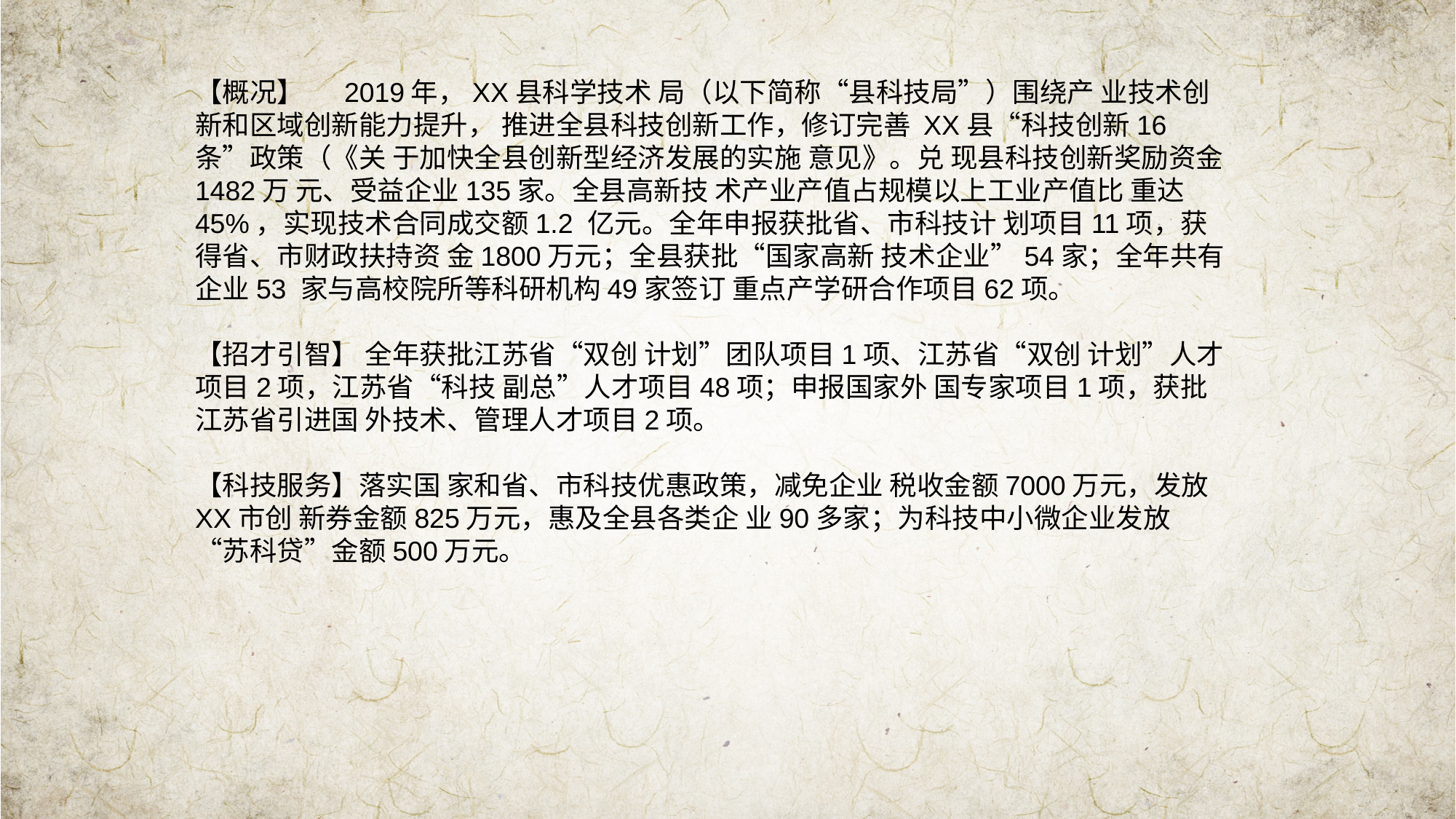

【概况】  2019年，XX县科学技术 局（以下简称“县科技局”）围绕产 业技术创新和区域创新能力提升， 推进全县科技创新工作，修订完善 XX县“科技创新16条”政策（《关 于加快全县创新型经济发展的实施 意见》。兑 现县科技创新奖励资金1482万 元、受益企业135家。全县高新技 术产业产值占规模以上工业产值比 重达45%，实现技术合同成交额1.2 亿元。全年申报获批省、市科技计 划项目11项，获得省、市财政扶持资 金1800万元；全县获批“国家高新 技术企业”54家；全年共有企业53 家与高校院所等科研机构49家签订 重点产学研合作项目62项。

【招才引智】 全年获批江苏省“双创 计划”团队项目1项、江苏省“双创 计划”人才项目2项，江苏省“科技 副总”人才项目48项；申报国家外 国专家项目1项，获批江苏省引进国 外技术、管理人才项目2项。

【科技服务】落实国 家和省、市科技优惠政策，减免企业 税收金额7000万元，发放XX市创 新券金额825万元，惠及全县各类企 业90多家；为科技中小微企业发放 “苏科贷”金额500万元。